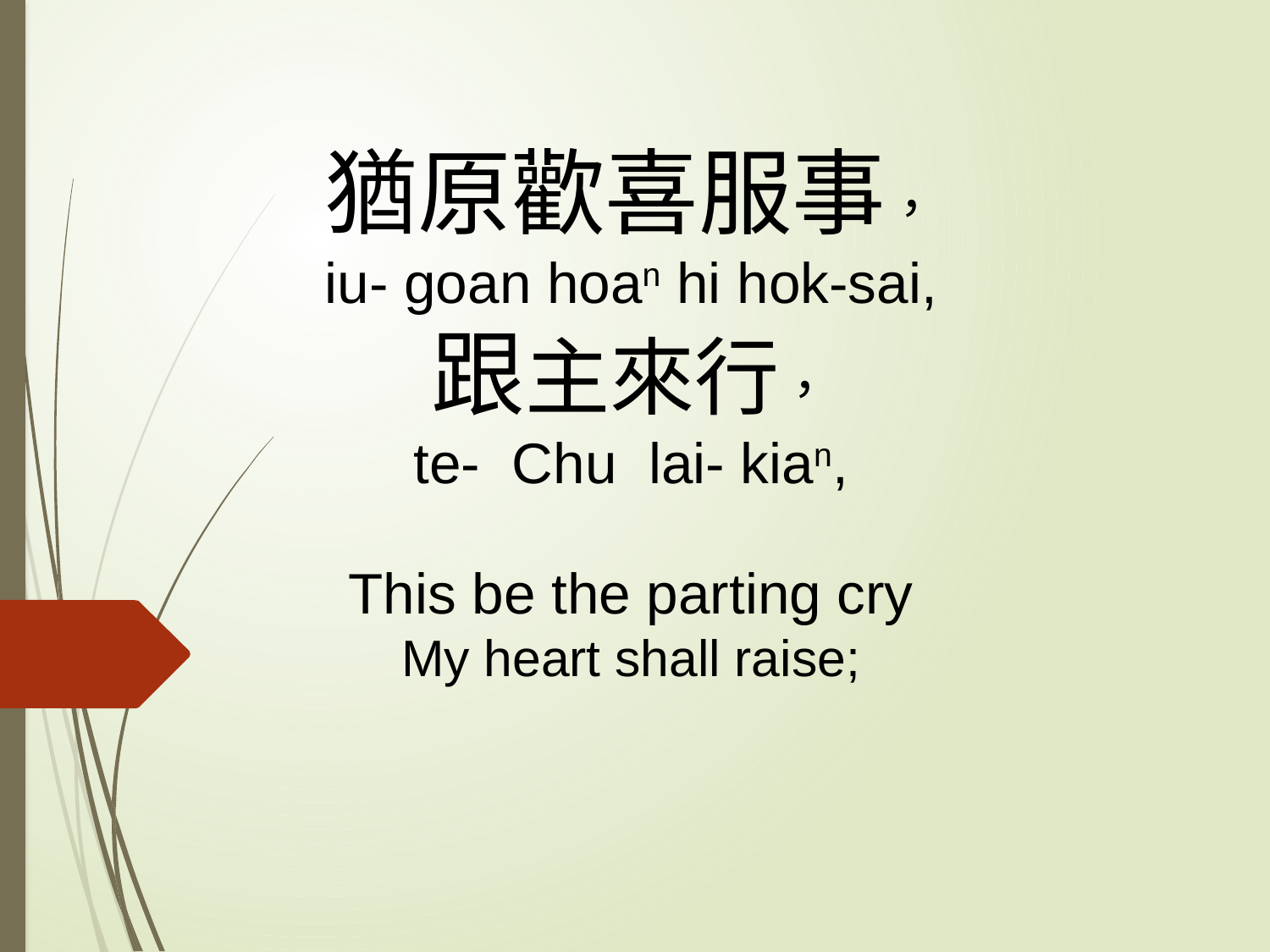

# 猶原歡喜服事， iu- goan hoan hi hok-sai, 跟主來行， te-  Chu  lai- kian, This be the parting cry My heart shall raise;